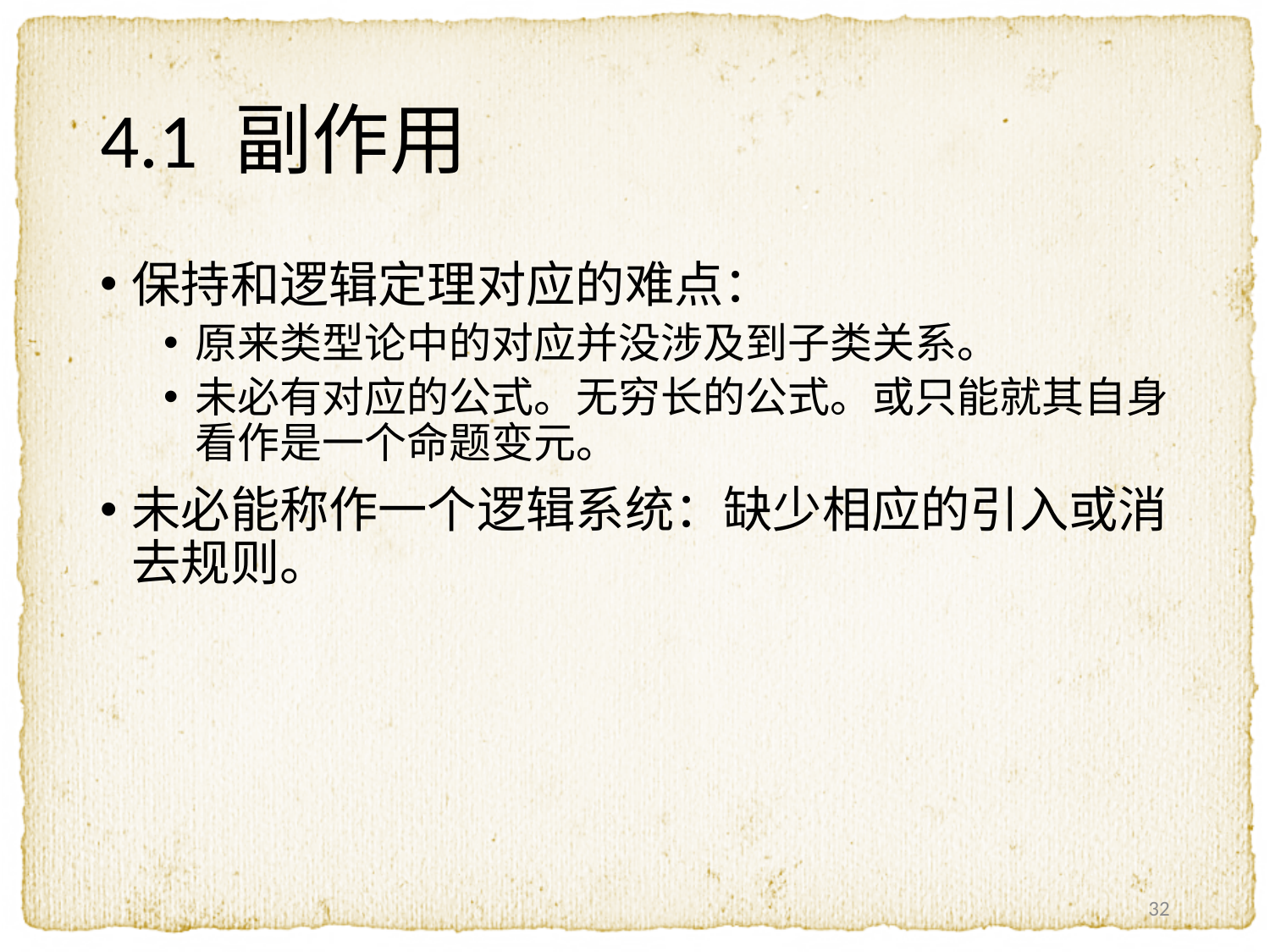

# 4.1 副作用
保持和逻辑定理对应的难点：
原来类型论中的对应并没涉及到子类关系。
未必有对应的公式。无穷长的公式。或只能就其自身看作是一个命题变元。
未必能称作一个逻辑系统：缺少相应的引入或消去规则。

32